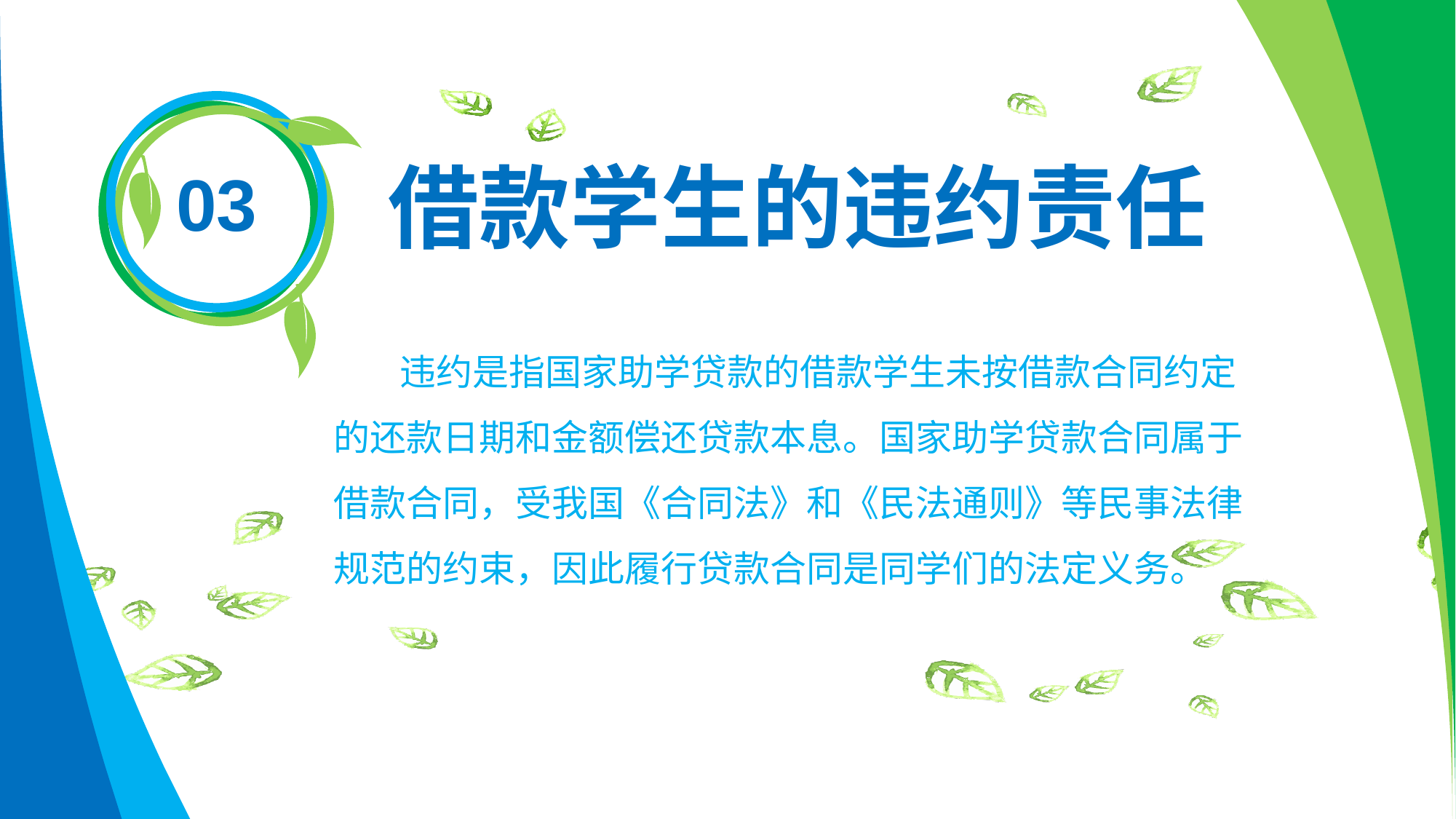

延时符
借款学生的违约责任
03
       违约是指国家助学贷款的借款学生未按借款合同约定的还款日期和金额偿还贷款本息。国家助学贷款合同属于借款合同，受我国《合同法》和《民法通则》等民事法律规范的约束，因此履行贷款合同是同学们的法定义务。